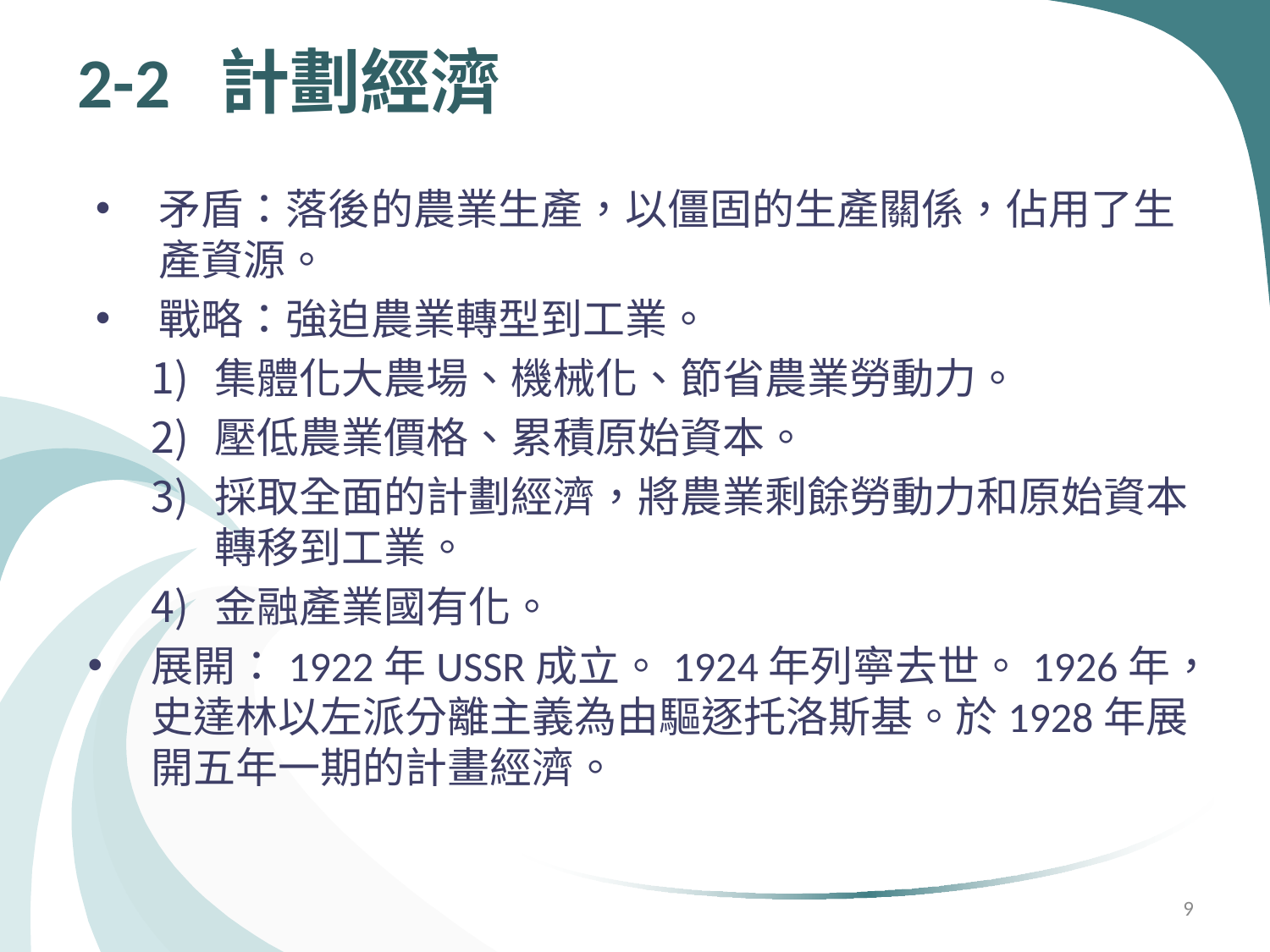

# 2-2  計劃經濟
矛盾：落後的農業生產，以僵固的生產關係，佔用了生產資源。
戰略：強迫農業轉型到工業。
集體化大農場、機械化、節省農業勞動力。
壓低農業價格、累積原始資本。
採取全面的計劃經濟，將農業剩餘勞動力和原始資本轉移到工業。
金融產業國有化。
展開：1922年USSR成立。1924年列寧去世。1926年，史達林以左派分離主義為由驅逐托洛斯基。於1928年展開五年一期的計畫經濟。
9